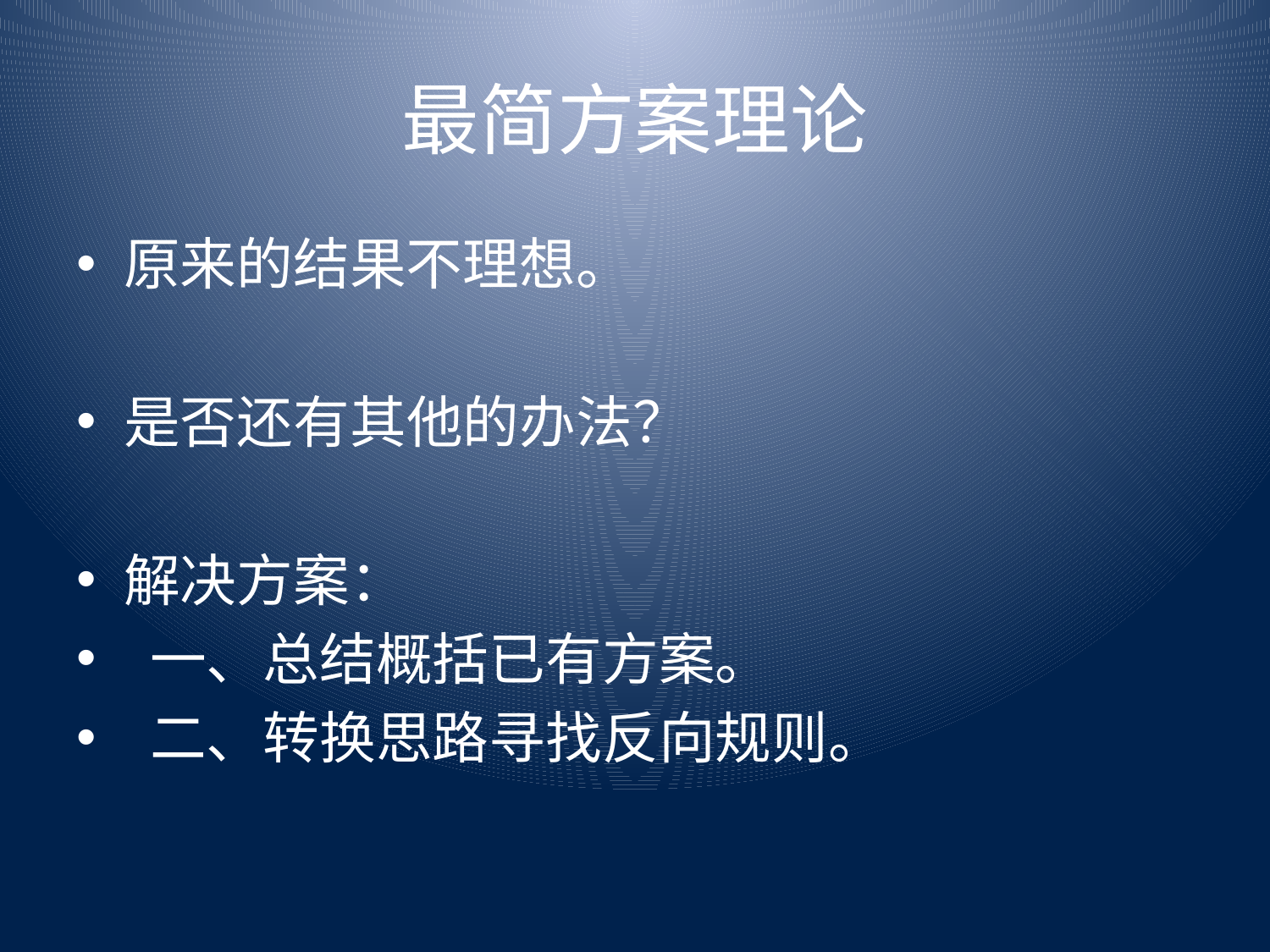

# 最简方案理论
原来的结果不理想。

是否还有其他的办法？

解决方案：
 一、总结概括已有方案。
 二、转换思路寻找反向规则。